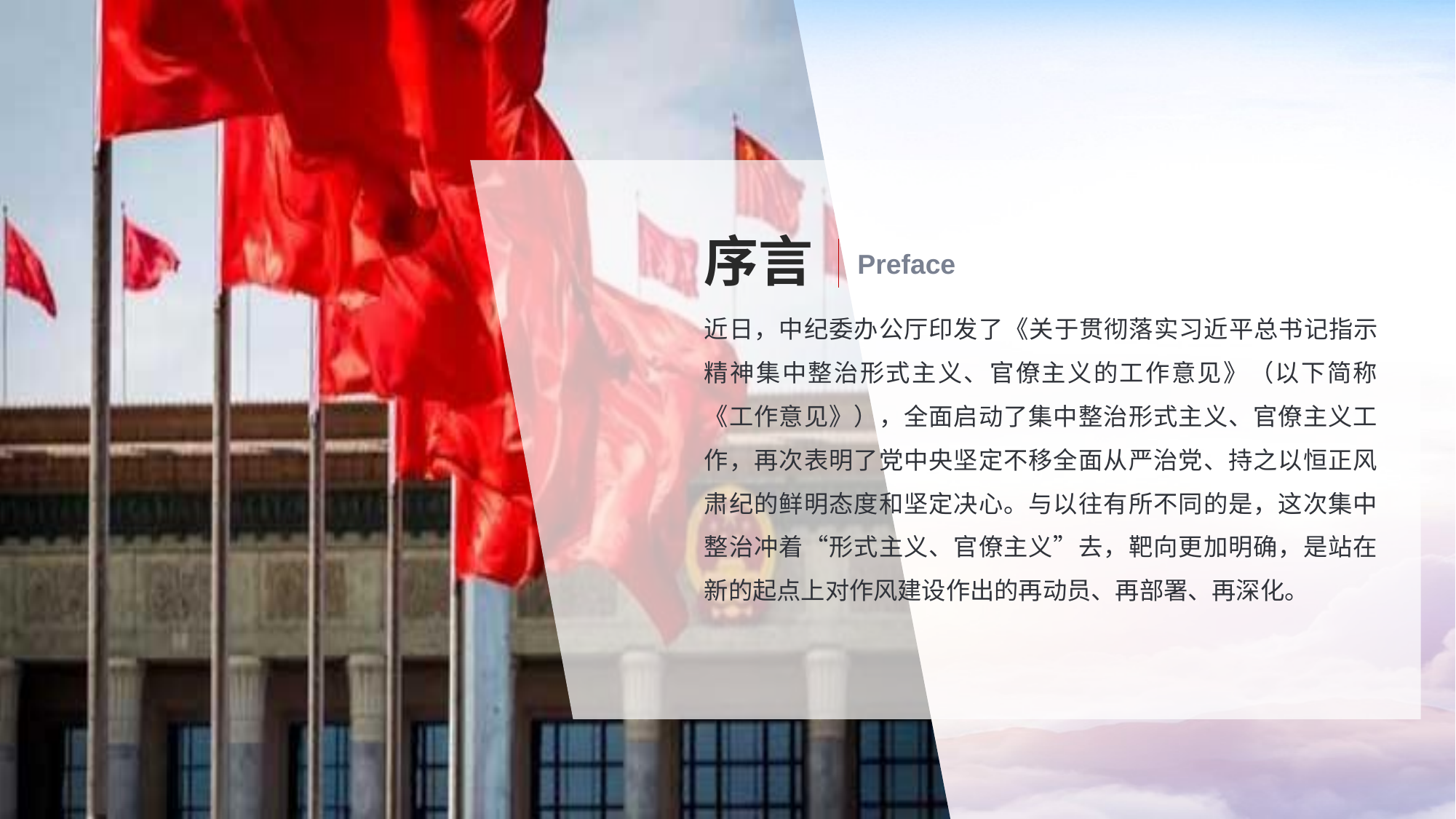

序言
Preface
近日，中纪委办公厅印发了《关于贯彻落实习近平总书记指示精神集中整治形式主义、官僚主义的工作意见》（以下简称《工作意见》），全面启动了集中整治形式主义、官僚主义工作，再次表明了党中央坚定不移全面从严治党、持之以恒正风肃纪的鲜明态度和坚定决心。与以往有所不同的是，这次集中整治冲着“形式主义、官僚主义”去，靶向更加明确，是站在新的起点上对作风建设作出的再动员、再部署、再深化。